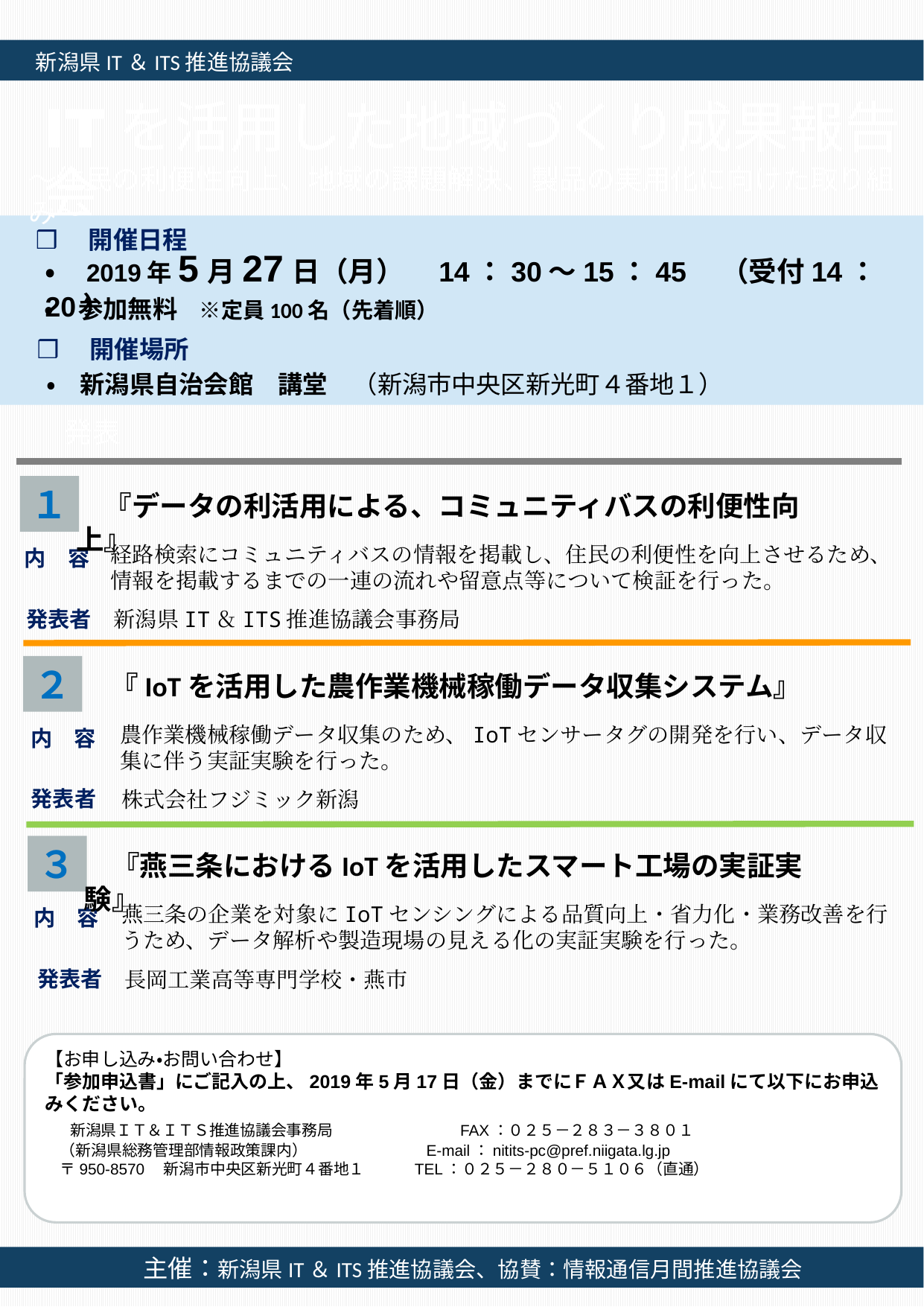

新潟県IT＆ITS推進協議会
ITを活用した地域づくり成果報告会
～住民の利便性向上、地域の課題解決、製品の実用化に向けた取り組み～

❒　開催日程
・　2019年5月27日（月）　14：30～15：45　（受付14：20）
・　参加無料　※定員100名（先着順）
❒　開催場所
・　新潟県自治会館　講堂　（新潟市中央区新光町４番地１）
発表

１
　『データの利活用による、コミュニティバスの利便性向上』
経路検索にコミュニティバスの情報を掲載し、住民の利便性を向上させるため、情報を掲載するまでの一連の流れや留意点等について検証を行った。
内　容
発表者
新潟県IT＆ITS推進協議会事務局
２
　『IoTを活用した農作業機械稼働データ収集システム』
農作業機械稼働データ収集のため、IoTセンサータグの開発を行い、データ収集に伴う実証実験を行った。
内　容
発表者
株式会社フジミック新潟
３
　『燕三条におけるIoTを活用したスマート工場の実証実験』
燕三条の企業を対象にIoTセンシングによる品質向上・省力化・業務改善を行うため、データ解析や製造現場の見える化の実証実験を行った。
内　容
発表者
長岡工業高等専門学校・燕市
【お申し込み・お問い合わせ】
「参加申込書」にご記入の上、2019年5月17日（金）までにＦＡＸ又はE-mailにて以下にお申込みください。
 　新潟県ＩＴ＆ＩＴＳ推進協議会事務局　　　　　　　　FAX：０２５－２８３－３８０１
　（新潟県総務管理部情報政策課内）　 　　　　　　 E-mail：nitits-pc@pref.niigata.lg.jp
　〒950-8570　新潟市中央区新光町４番地１　　　TEL：０２５－２８０－５１０６（直通）

　主催：新潟県IT＆ITS推進協議会、協賛：情報通信月間推進協議会